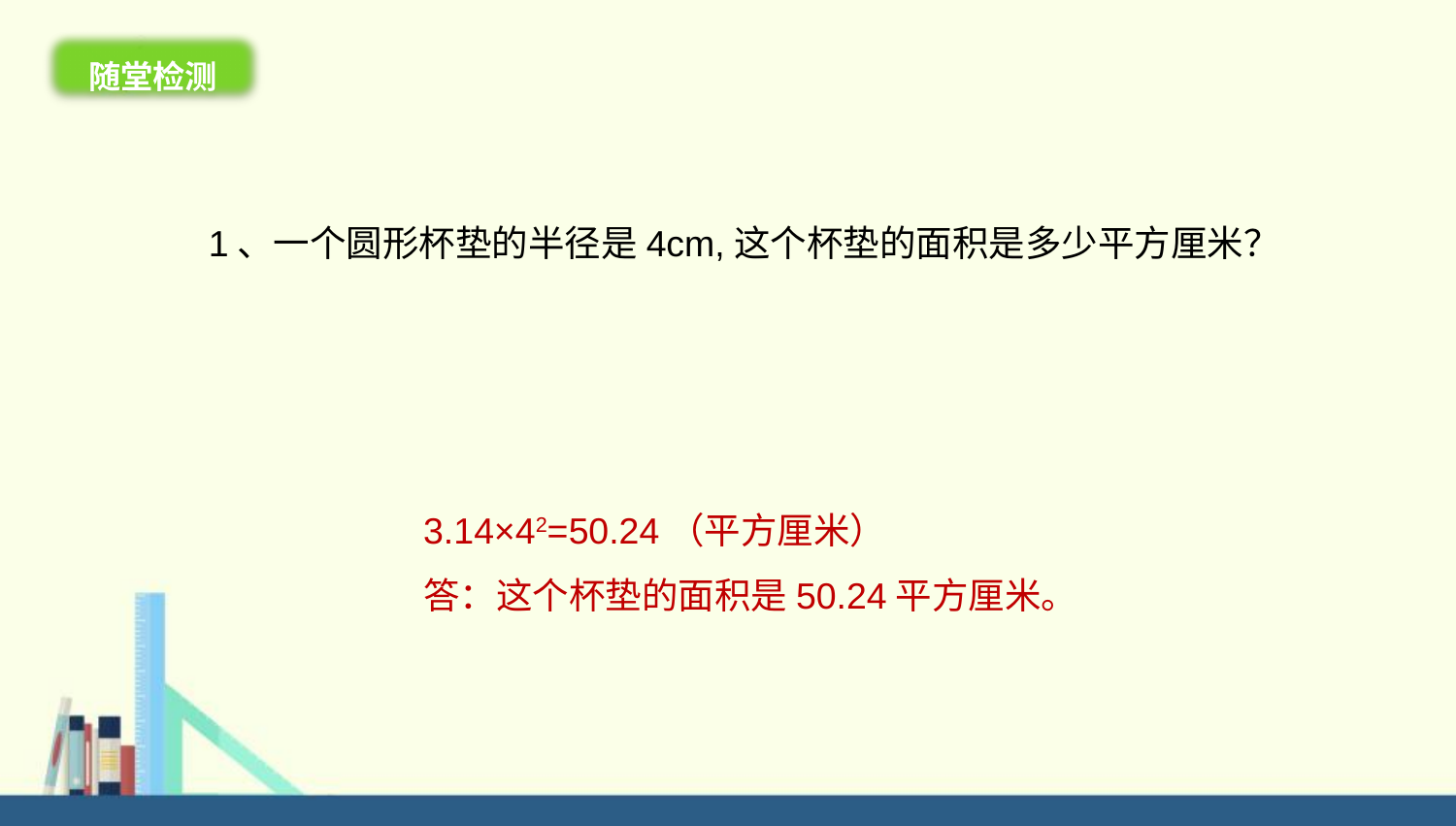

随堂检测
1、一个圆形杯垫的半径是4cm,这个杯垫的面积是多少平方厘米？
3.14×42=50.24（平方厘米）
答：这个杯垫的面积是50.24平方厘米。